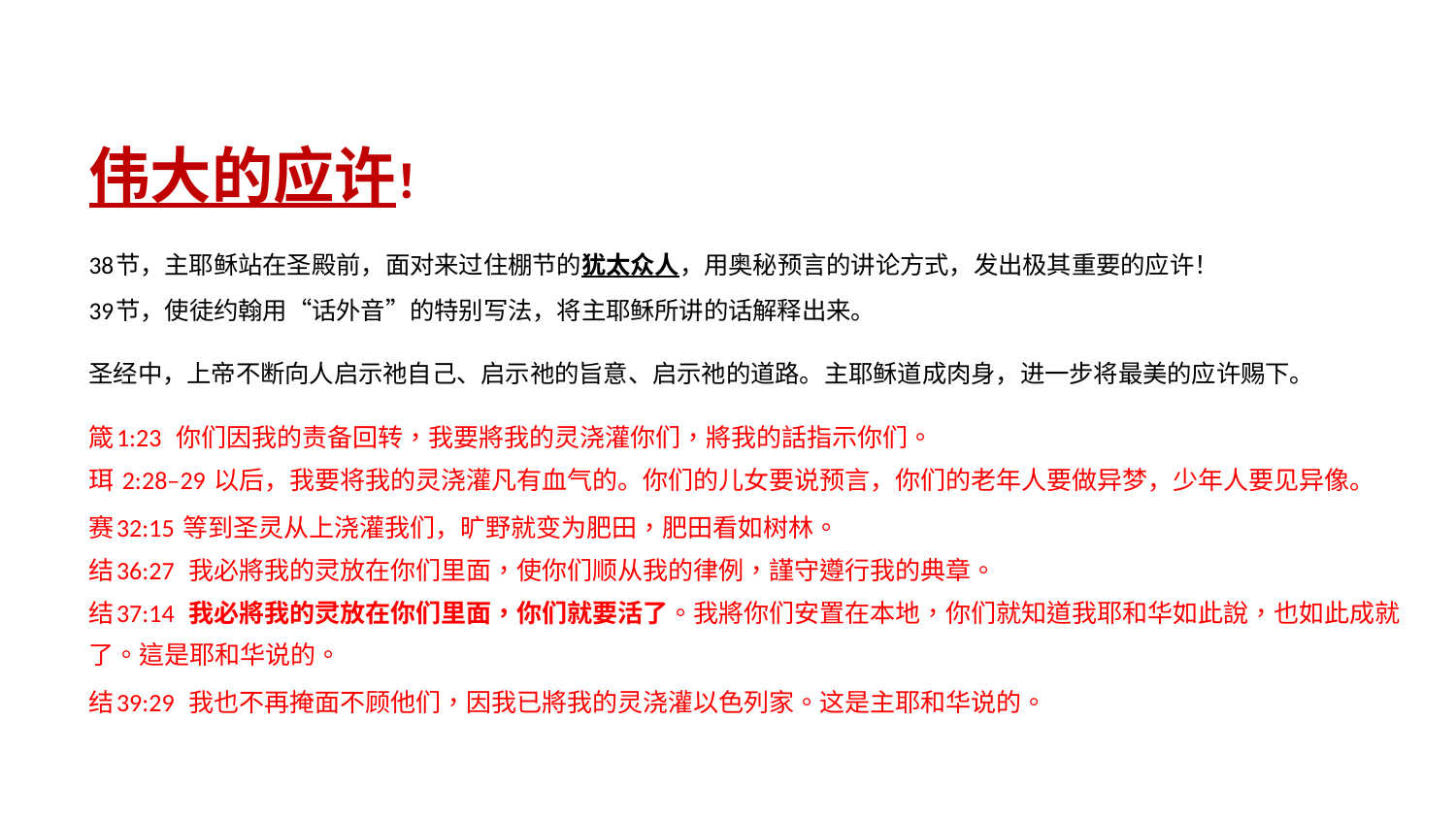

伟大的应许！

38节，主耶稣站在圣殿前，面对来过住棚节的犹太众人，用奥秘预言的讲论方式，发出极其重要的应许！
39节，使徒约翰用“话外音”的特别写法，将主耶稣所讲的话解释出来。

圣经中，上帝不断向人启示祂自己、启示祂的旨意、启示祂的道路。主耶稣道成肉身，进一步将最美的应许赐下。
箴1:23  你们因我的责备回转，我要將我的灵浇灌你们，將我的話指示你们。
珥 2:28–29 以后，我要将我的灵浇灌凡有血气的。你们的儿女要说预言，你们的老年人要做异梦，少年人要见异像。
赛32:15 等到圣灵从上浇灌我们，旷野就变为肥田，肥田看如树林。
结36:27  我必將我的灵放在你们里面，使你们顺从我的律例，謹守遵行我的典章。
结37:14  我必將我的灵放在你们里面，你们就要活了。我將你们安置在本地，你们就知道我耶和华如此說，也如此成就了。這是耶和华说的。
结39:29  我也不再掩面不顾他们，因我已將我的灵浇灌以色列家。这是主耶和华说的。